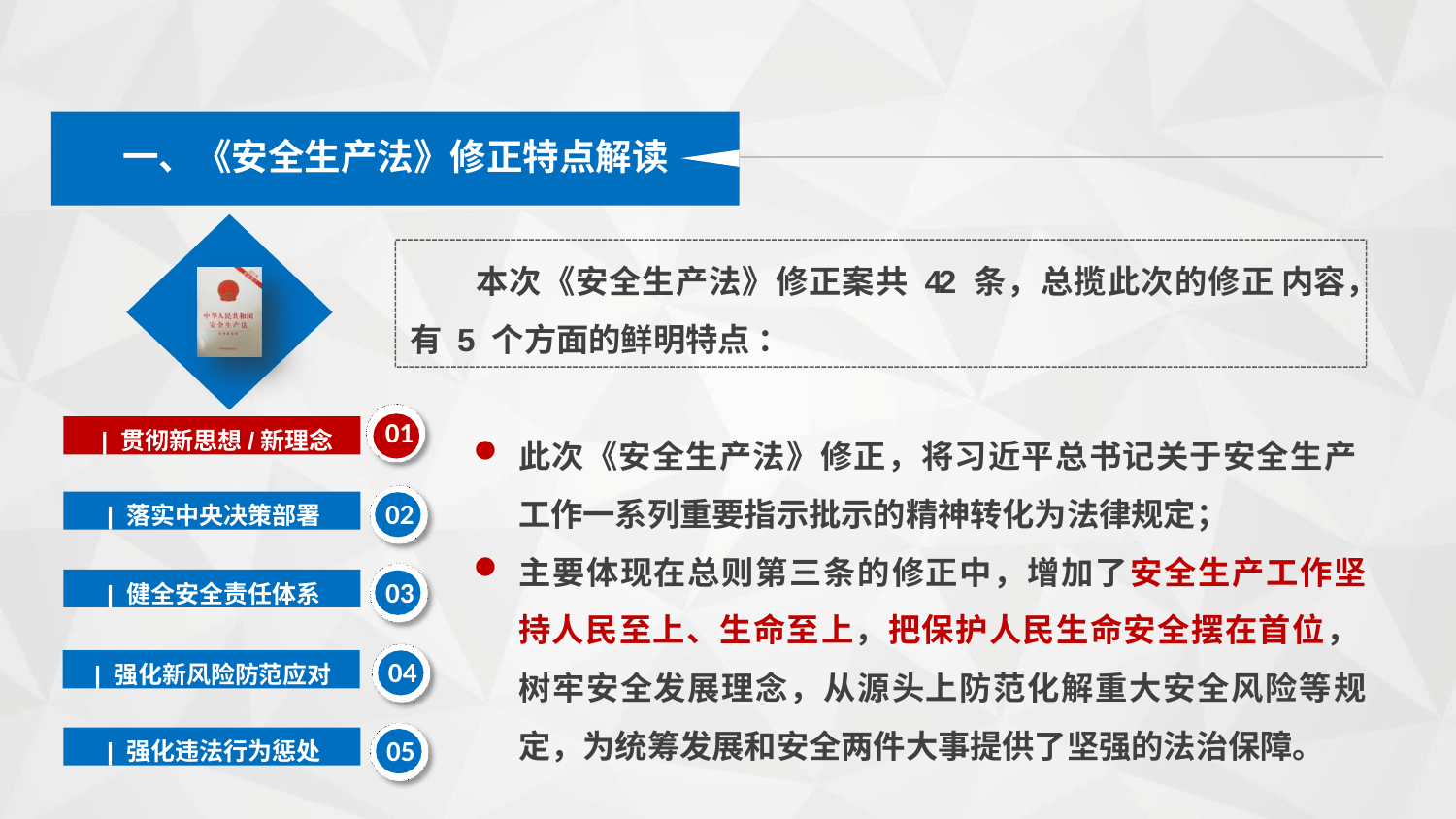

# 一、《安全生产法》修正特点解读

        本次《安全生产法》修正案共 42 条，总揽此次的修正 内容，有 5 个方面的鲜明特点 ：

01

此次《安全生产法》修正，将习近平总书记关于安全生产 工作一系列重要指示批示的精神转化为法律规定；
主要体现在总则第三条的修正中，增加了安全生产工作坚 持人民至上、生命至上，把保护人民生命安全摆在首位，  树牢安全发展理念，从源头上防范化解重大安全风险等规 定，为统筹发展和安全两件大事提供了坚强的法治保障。
| 贯彻新思想/新理念

| 落实中央决策部署

02

| 健全安全责任体系

03

| 强化新风险防范应对

04

| 强化违法行为惩处

05